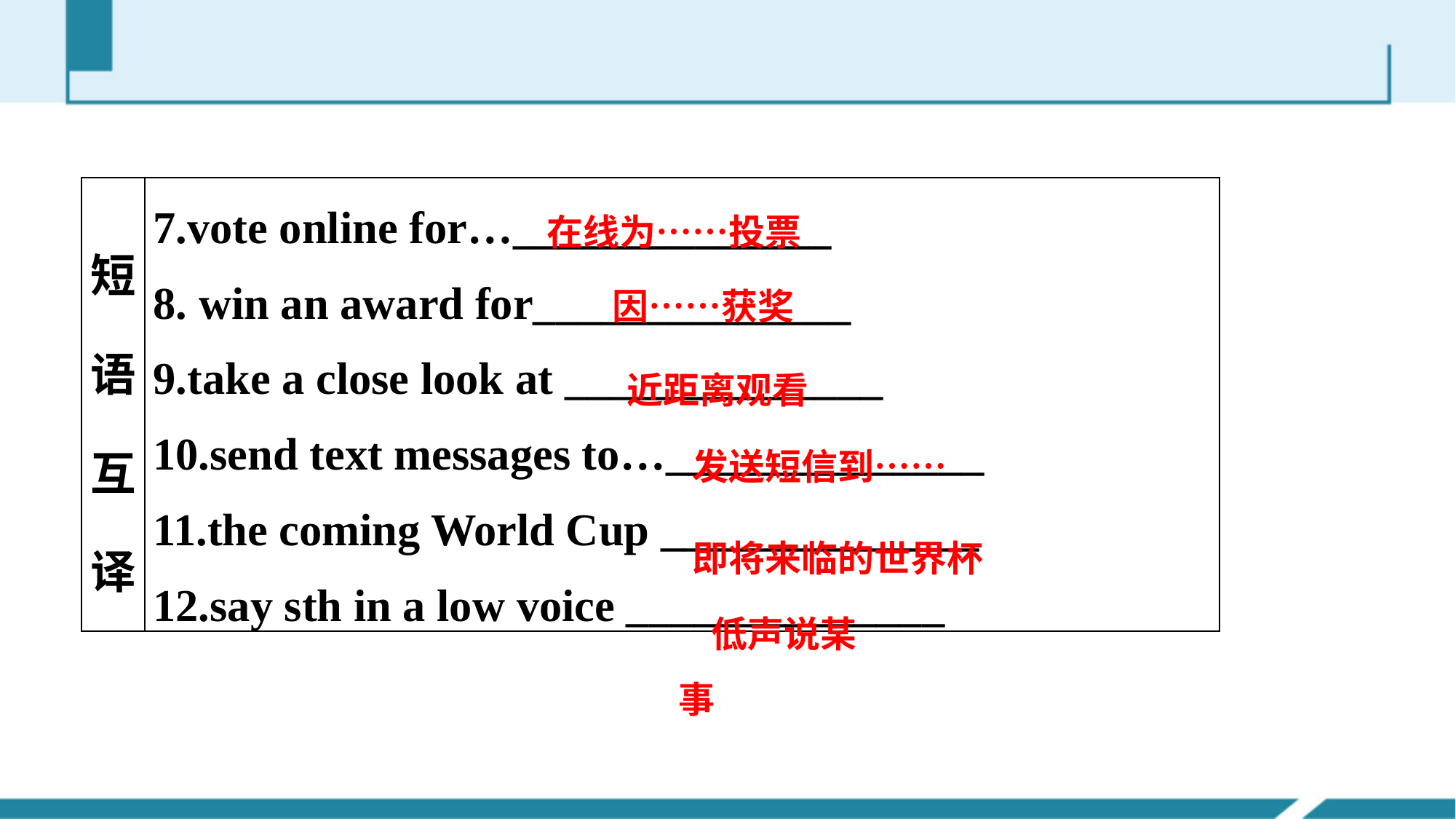

| 短语互译 | 7.vote online for…\_\_\_\_\_\_\_\_\_\_\_\_\_\_ 8. win an award for\_\_\_\_\_\_\_\_\_\_\_\_\_\_ 9.take a close look at \_\_\_\_\_\_\_\_\_\_\_\_\_\_ 10.send text messages to…\_\_\_\_\_\_\_\_\_\_\_\_\_\_ 11.the coming World Cup \_\_\_\_\_\_\_\_\_\_\_\_\_\_ 12.say sth in a low voice \_\_\_\_\_\_\_\_\_\_\_\_\_\_ |
| --- | --- |
在线为……投票
因……获奖
近距离观看
发送短信到……
即将来临的世界杯
低声说某事